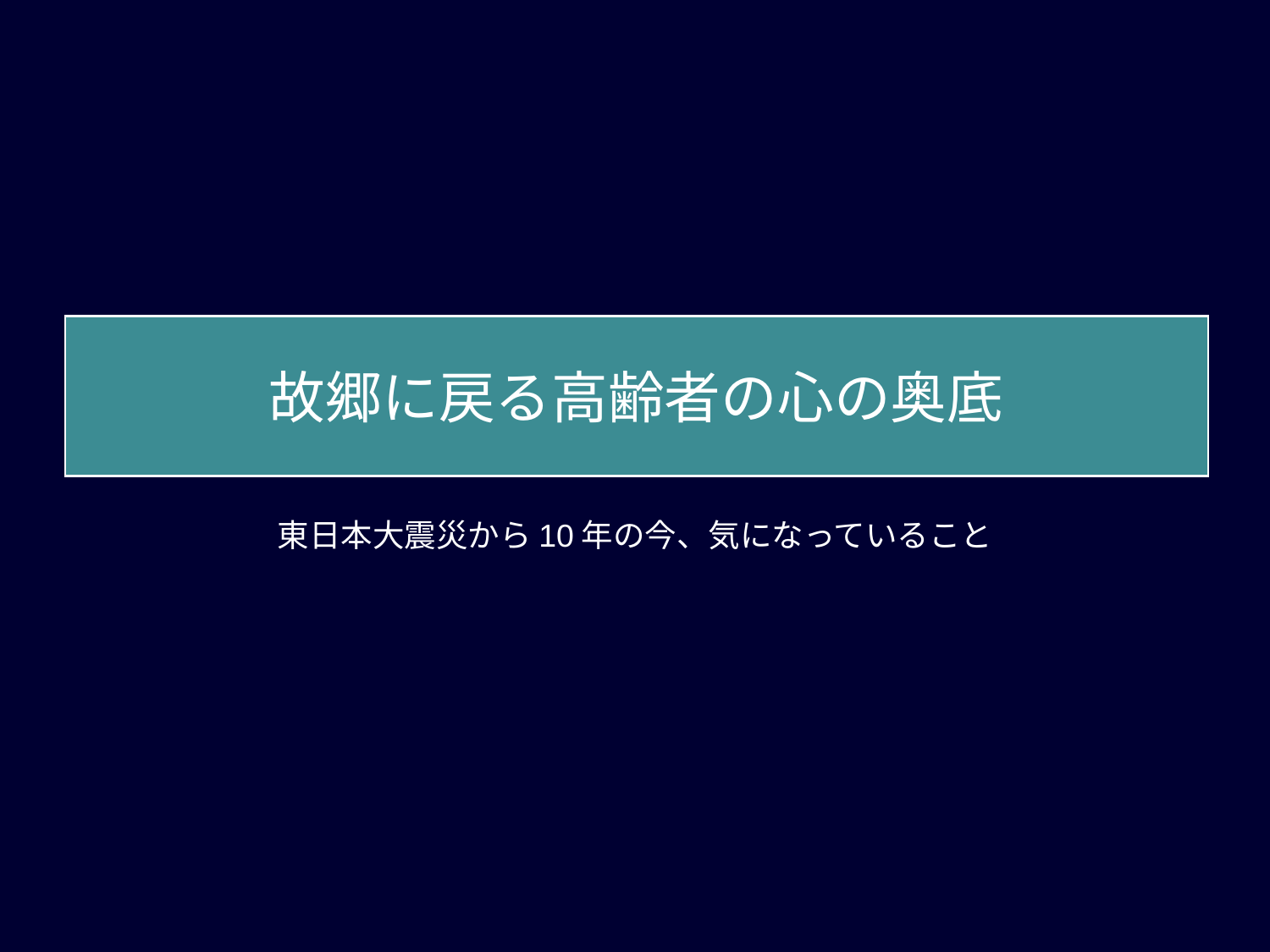

故郷に戻る高齢者の心の奥底
東日本大震災から10年の今、気になっていること